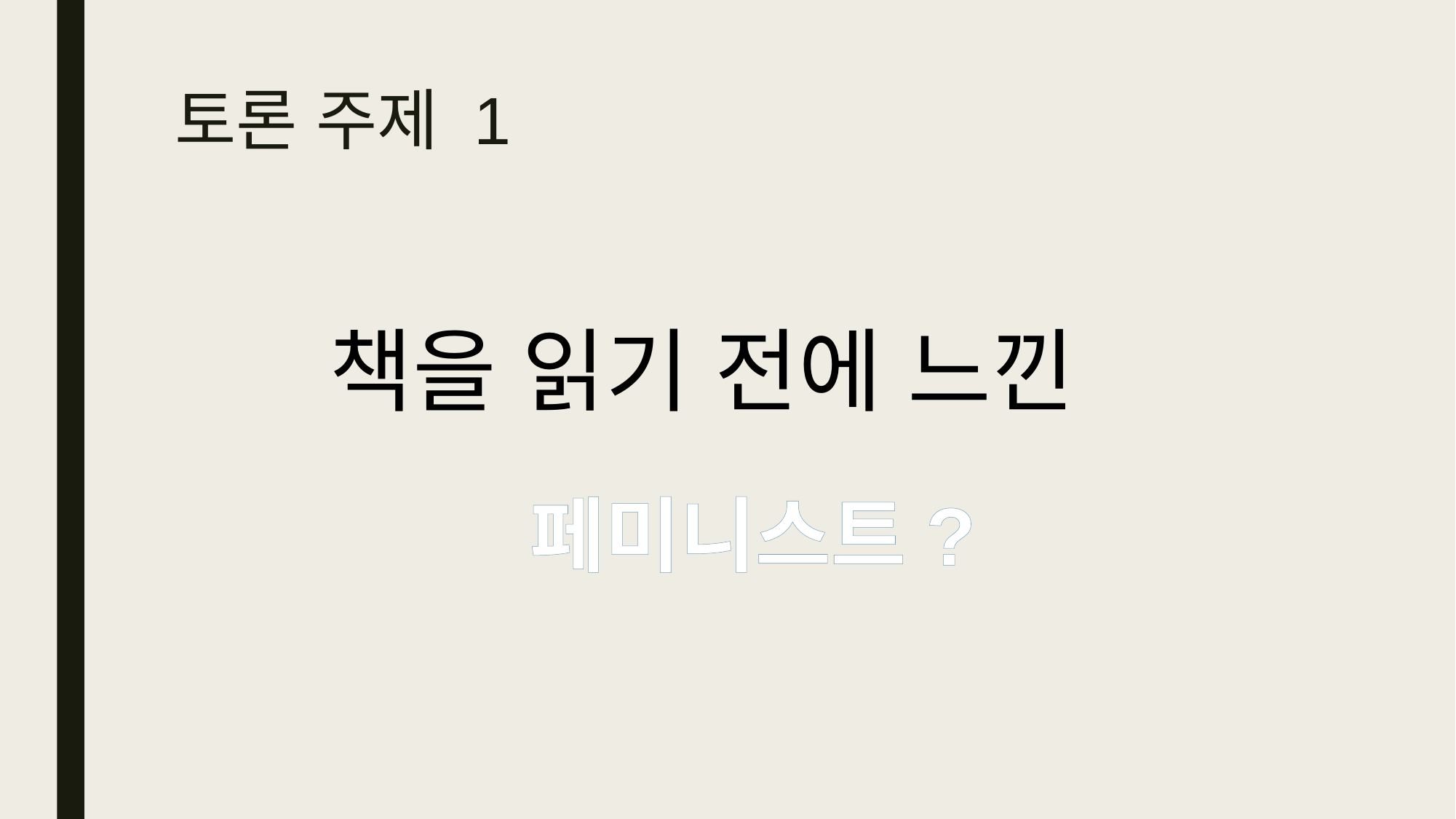

# 토론 주제 1
책을 읽기 전에 느낀
페미니스트?